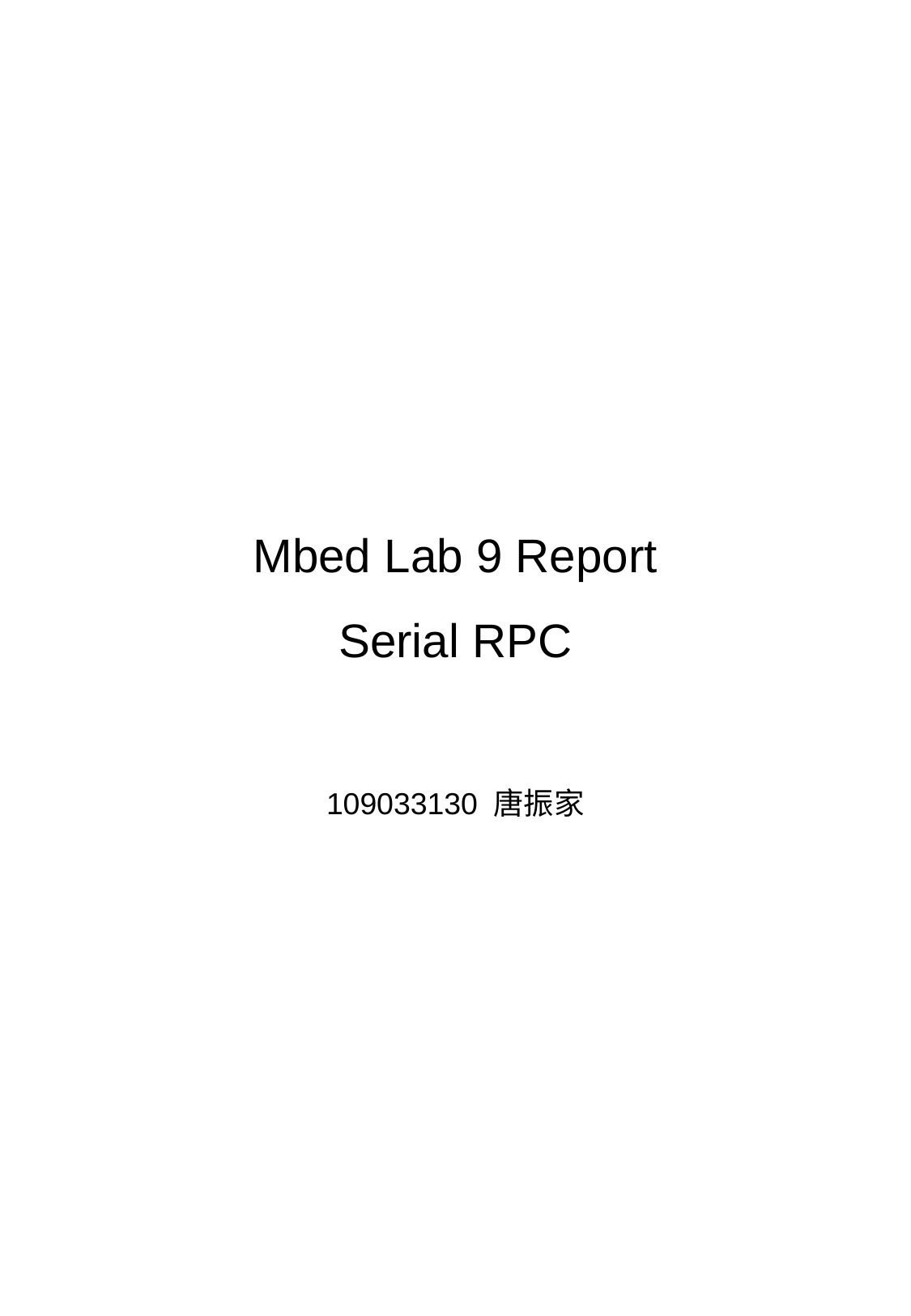

# Mbed Lab 9 Report Serial RPC
109033130 唐振家